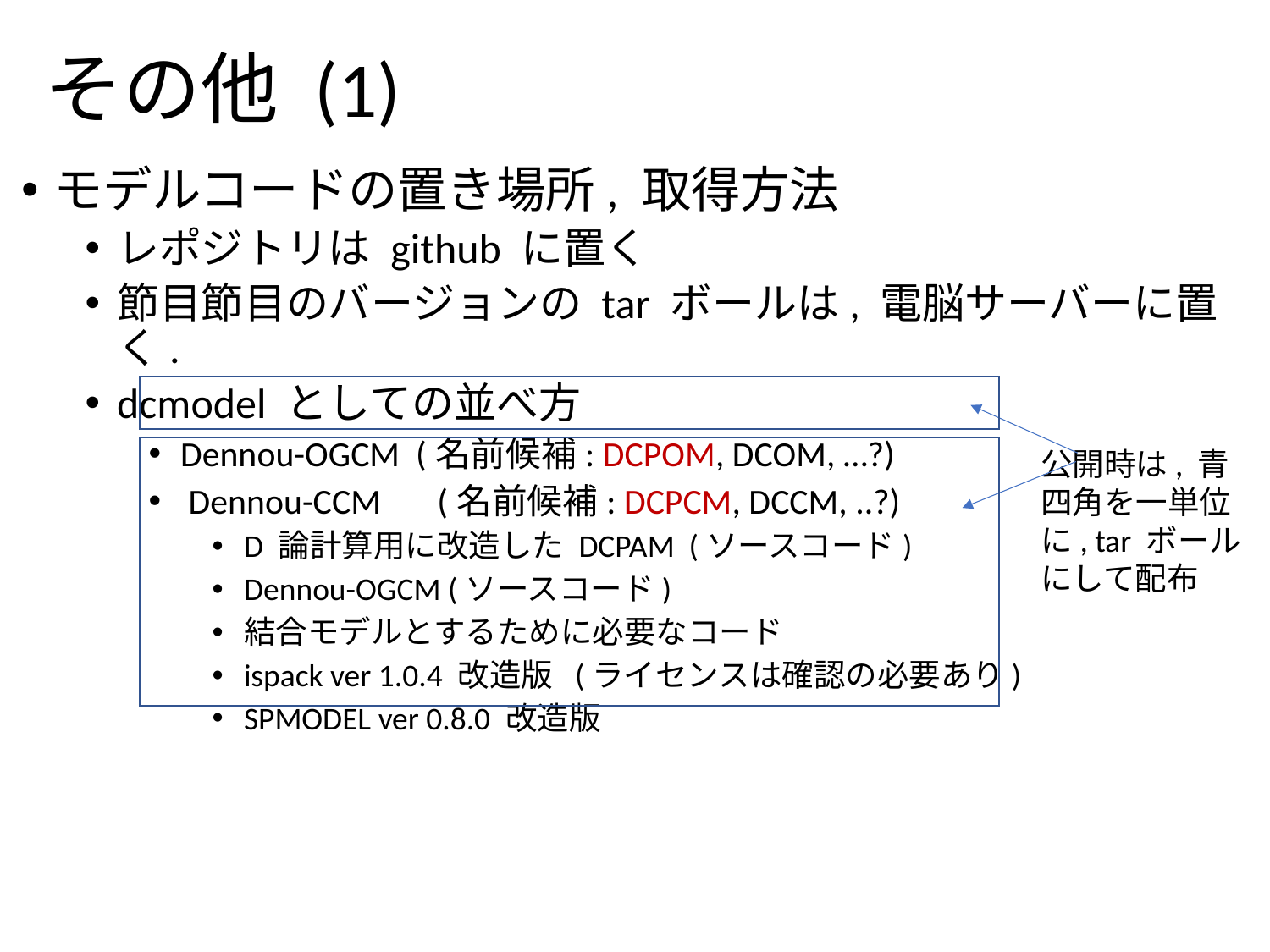

# その他 (1)
モデルコードの置き場所, 取得方法
レポジトリは github に置く
節目節目のバージョンの tar ボールは, 電脳サーバーに置く.
dcmodel としての並べ方
Dennou-OGCM  (名前候補: DCPOM, DCOM, …?)
 Dennou-CCM       (名前候補: DCPCM, DCCM, ..?)
D 論計算用に改造した DCPAM  (ソースコード)
Dennou-OGCM (ソースコード)
結合モデルとするために必要なコード
ispack ver 1.0.4 改造版  (ライセンスは確認の必要あり)
SPMODEL ver 0.8.0 改造版

公開時は, 青四角を一単位に, tar ボールにして配布